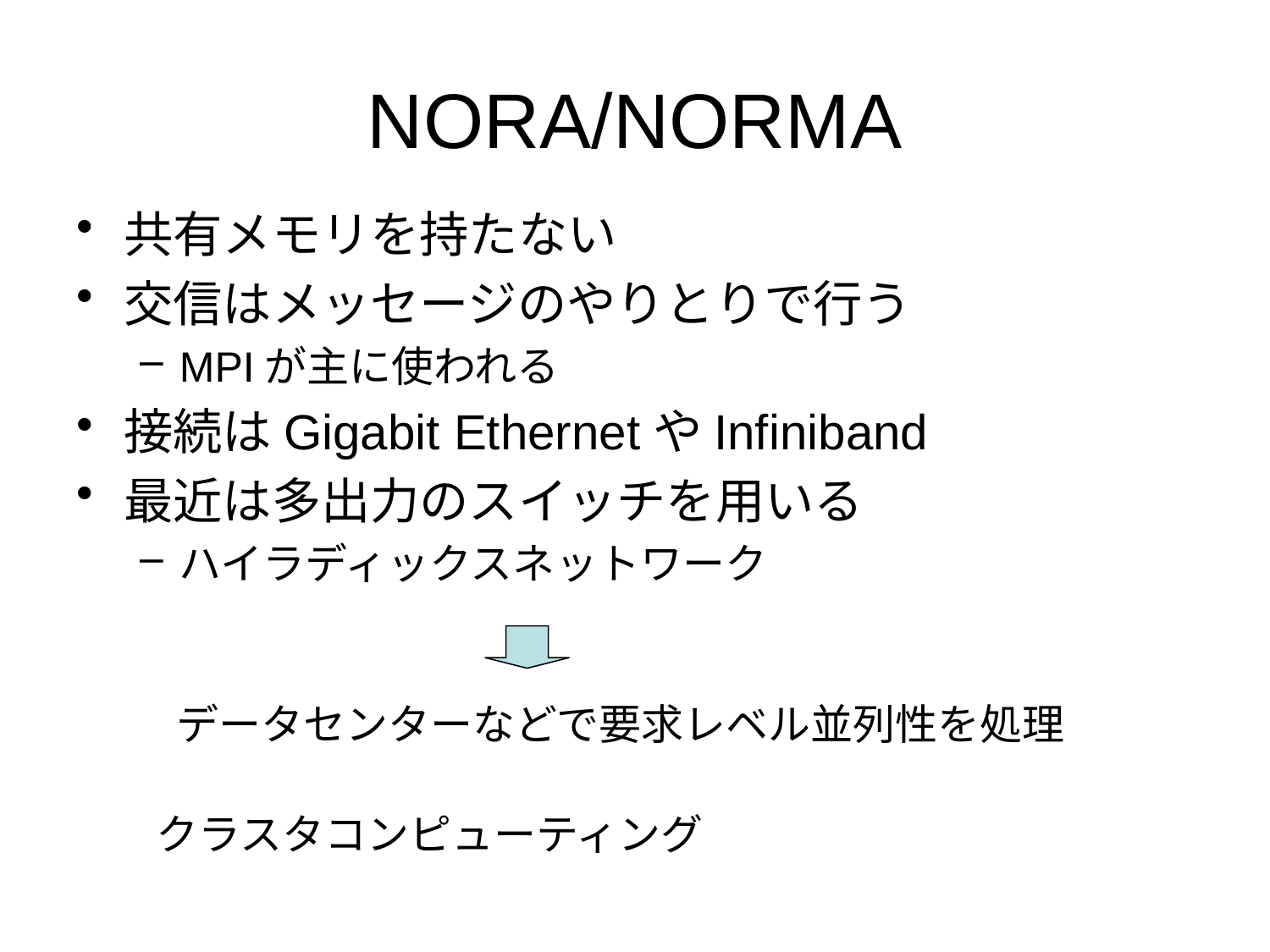

# NORA/NORMA
共有メモリを持たない
交信はメッセージのやりとりで行う
MPIが主に使われる
接続はGigabit EthernetやInfiniband
最近は多出力のスイッチを用いる
ハイラディックスネットワーク

データセンターなどで要求レベル並列性を処理
クラスタコンピューティング